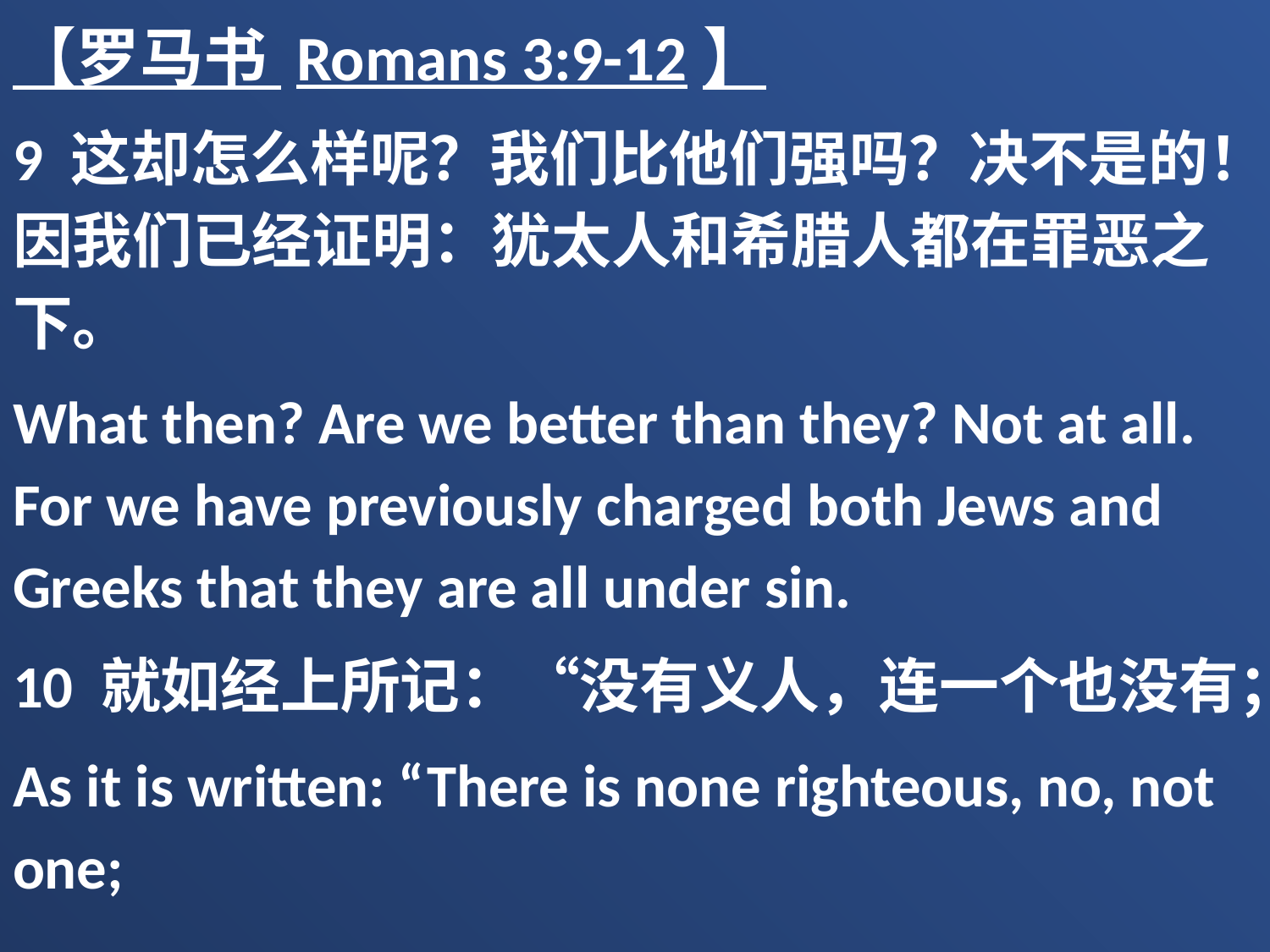

【罗马书 Romans 3:9-12】
9 这却怎么样呢？我们比他们强吗？决不是的！因我们已经证明：犹太人和希腊人都在罪恶之下。
What then? Are we better than they? Not at all. For we have previously charged both Jews and Greeks that they are all under sin.
10 就如经上所记：“没有义人，连一个也没有；
As it is written: “There is none righteous, no, not one;